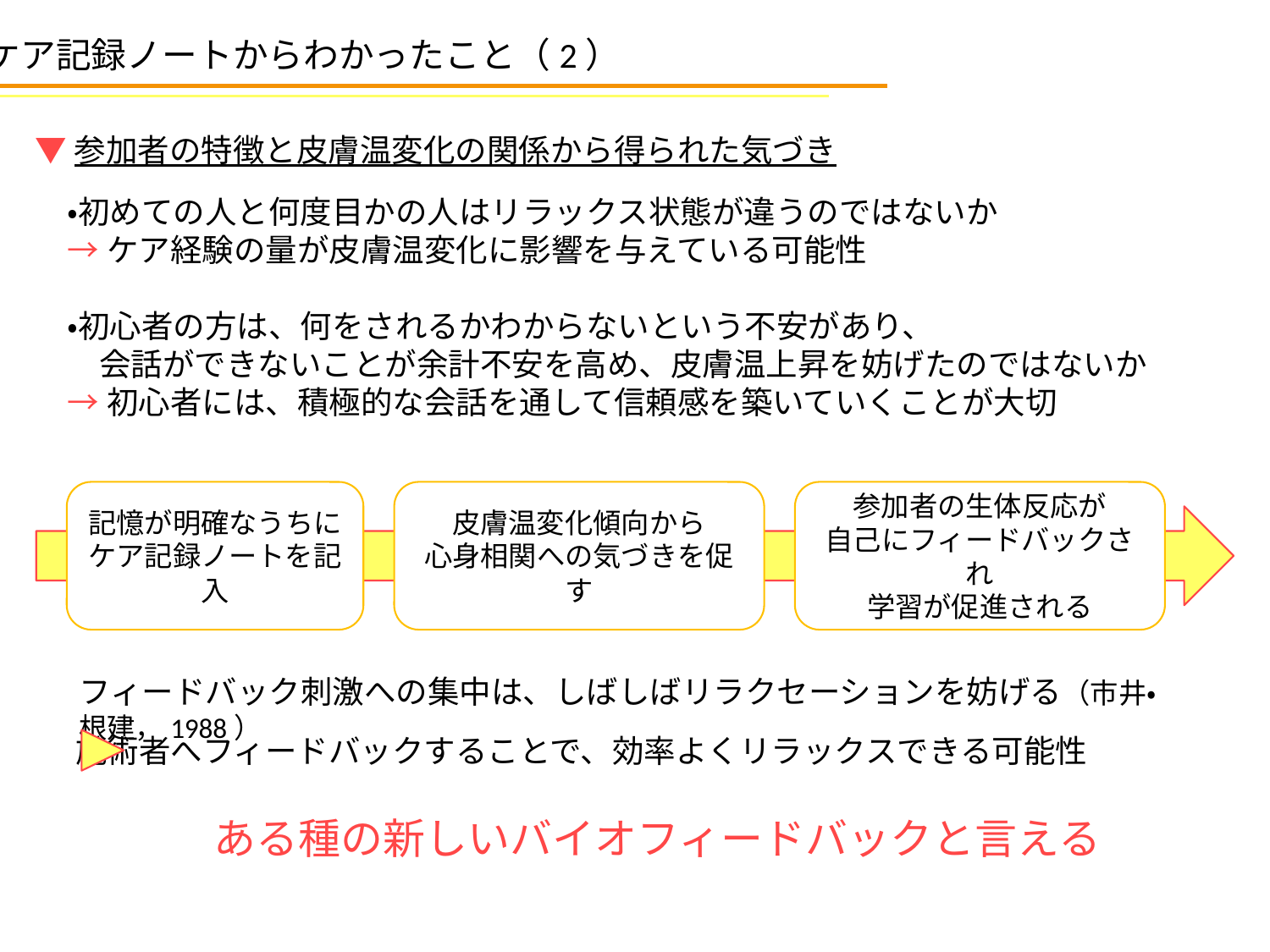

ケア記録ノートからわかったこと（2）
▼参加者の特徴と皮膚温変化の関係から得られた気づき
・初めての人と何度目かの人はリラックス状態が違うのではないか
→ケア経験の量が皮膚温変化に影響を与えている可能性

・初心者の方は、何をされるかわからないという不安があり、
　会話ができないことが余計不安を高め、皮膚温上昇を妨げたのではないか
→初心者には、積極的な会話を通して信頼感を築いていくことが大切
記憶が明確なうちに
ケア記録ノートを記入
皮膚温変化傾向から
心身相関への気づきを促す
参加者の生体反応が
自己にフィードバックされ
学習が促進される

フィードバック刺激への集中は、しばしばリラクセーションを妨げる（市井・根建，1988）
施術者へフィードバックすることで、効率よくリラックスできる可能性

ある種の新しいバイオフィードバックと言える